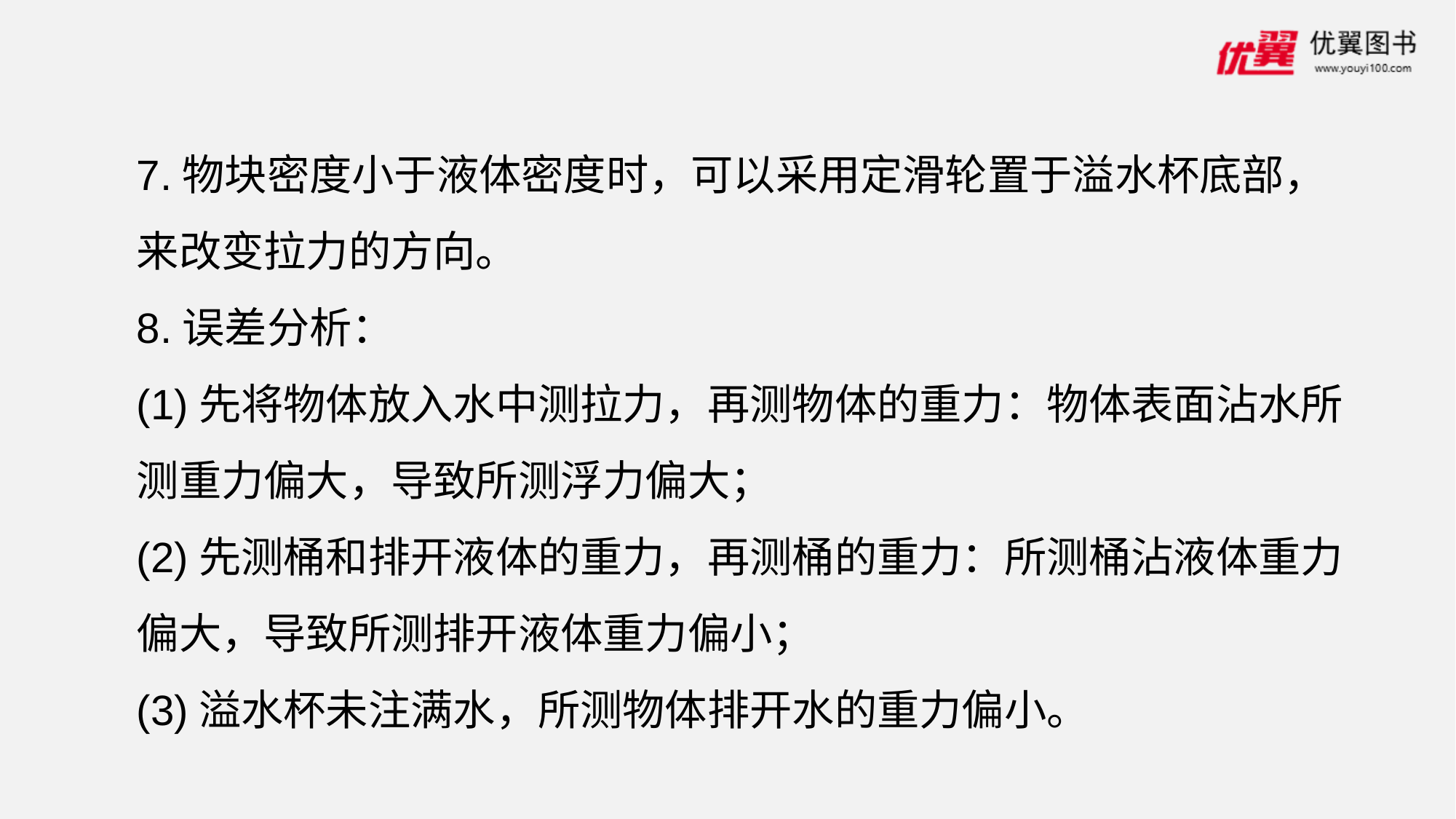

7.物块密度小于液体密度时，可以采用定滑轮置于溢水杯底部，来改变拉力的方向。
8.误差分析：
(1)先将物体放入水中测拉力，再测物体的重力：物体表面沾水所测重力偏大，导致所测浮力偏大；
(2)先测桶和排开液体的重力，再测桶的重力：所测桶沾液体重力偏大，导致所测排开液体重力偏小；
(3)溢水杯未注满水，所测物体排开水的重力偏小。